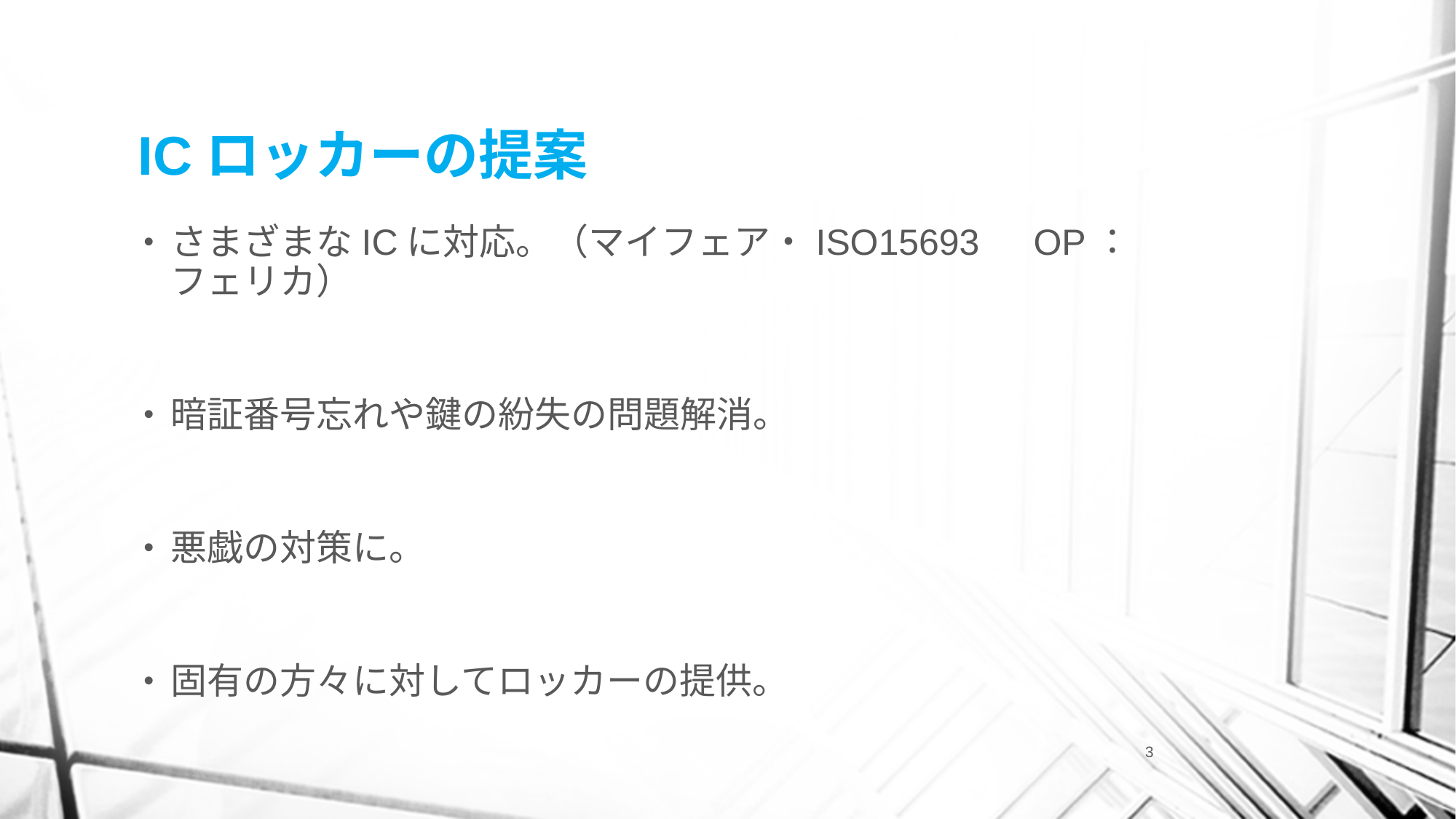

# ICロッカーの提案
さまざまなICに対応。（マイフェア・ISO15693　OP：フェリカ）

暗証番号忘れや鍵の紛失の問題解消。

悪戯の対策に。

固有の方々に対してロッカーの提供。

3